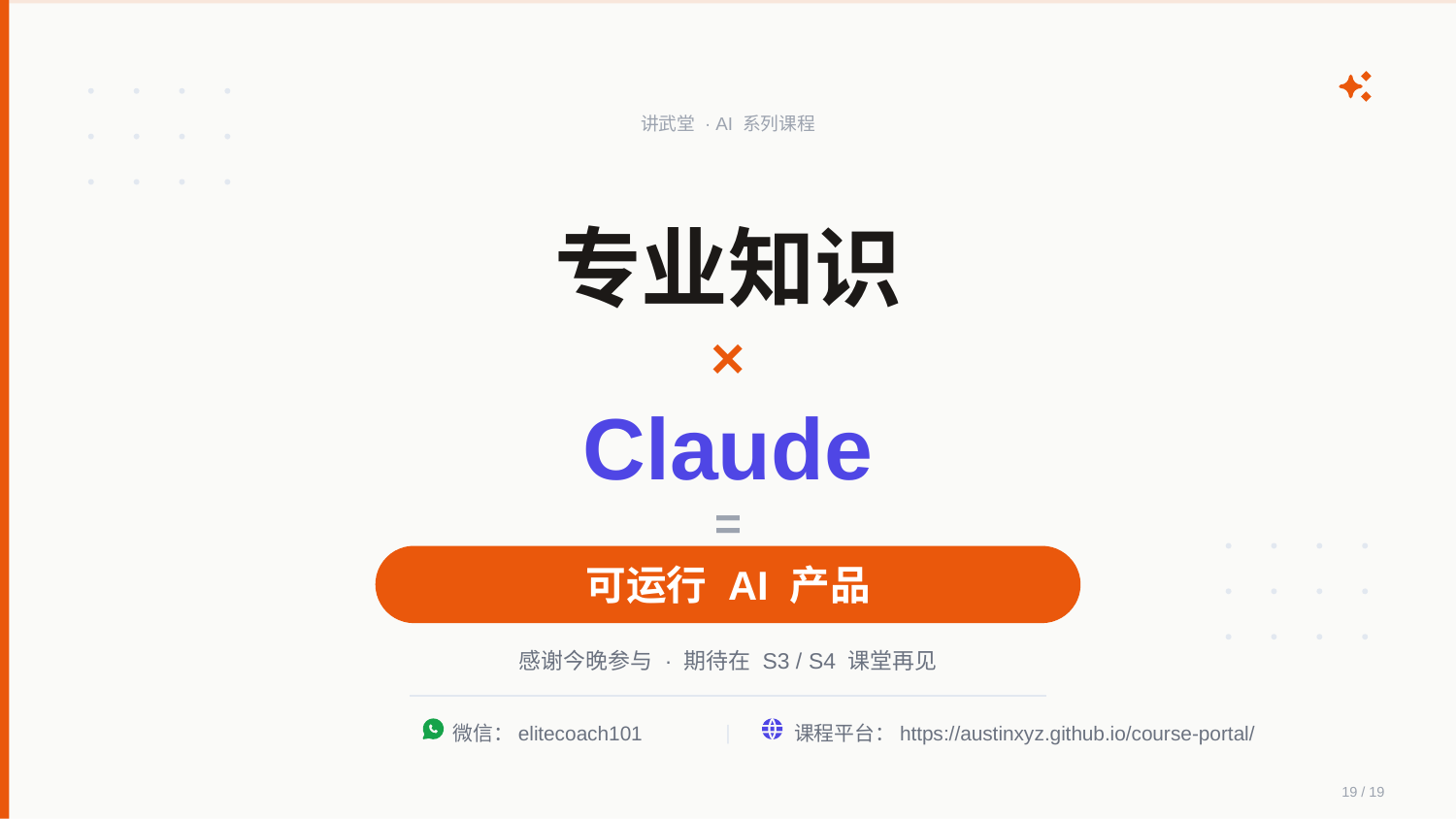

讲武堂 · AI 系列课程
专业知识
×
Claude
=

可运行 AI 产品
感谢今晚参与 · 期待在 S3 / S4 课堂再见

|
微信：elitecoach101
课程平台：https://austinxyz.github.io/course-portal/
19 / 19